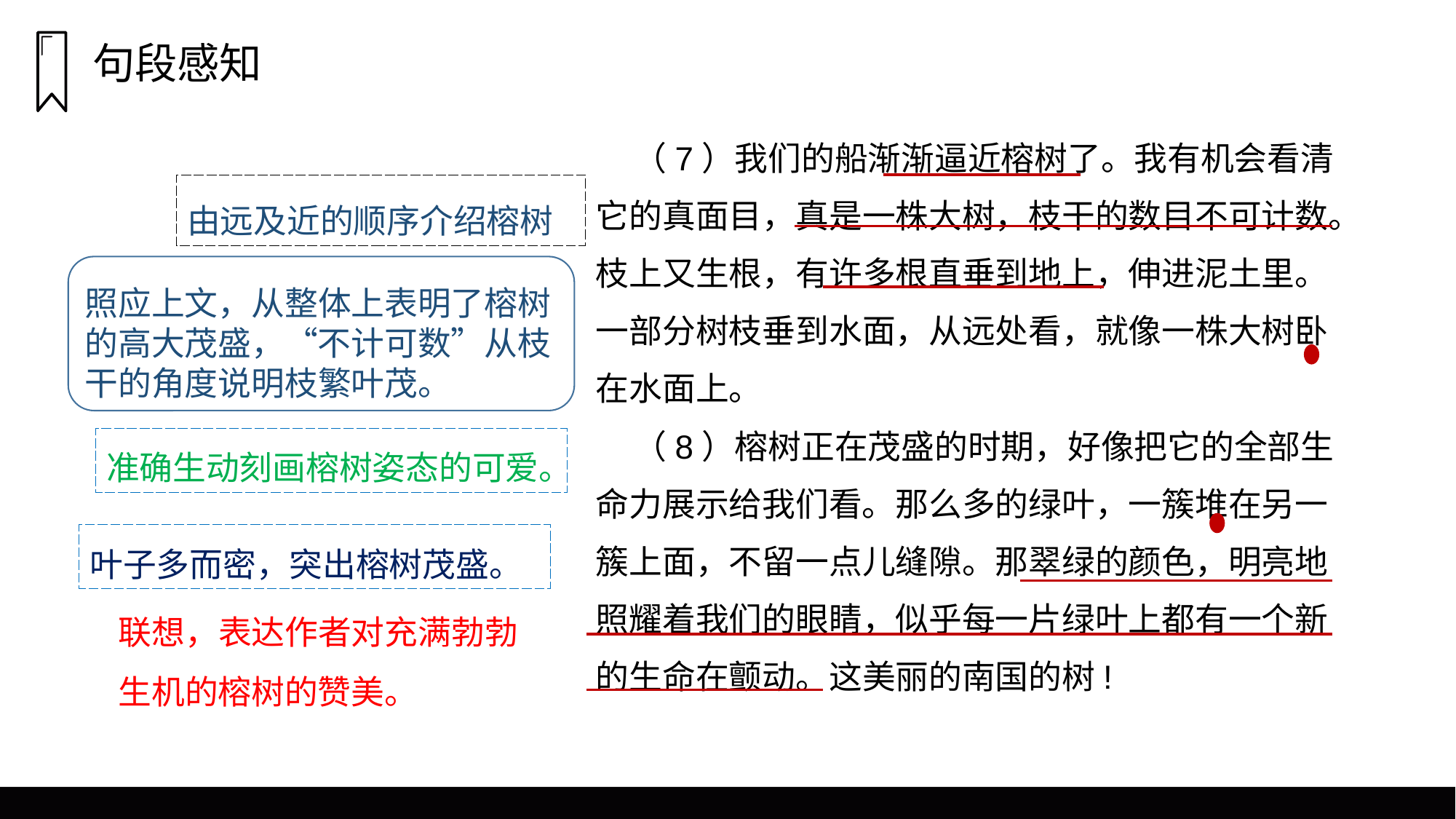

句段感知
    （7）我们的船渐渐逼近榕树了。我有机会看清它的真面目，真是一株大树，枝干的数目不可计数。枝上又生根，有许多根直垂到地上，伸进泥土里。一部分树枝垂到水面，从远处看，就像一株大树卧在水面上。
    （8）榕树正在茂盛的时期，好像把它的全部生命力展示给我们看。那么多的绿叶，一簇堆在另一簇上面，不留一点儿缝隙。那翠绿的颜色，明亮地照耀着我们的眼睛，似乎每一片绿叶上都有一个新的生命在颤动。这美丽的南国的树!
由远及近的顺序介绍榕树

照应上文，从整体上表明了榕树的高大茂盛，“不计可数”从枝干的角度说明枝繁叶茂。

准确生动刻画榕树姿态的可爱。

叶子多而密，突出榕树茂盛。
联想，表达作者对充满勃勃生机的榕树的赞美。